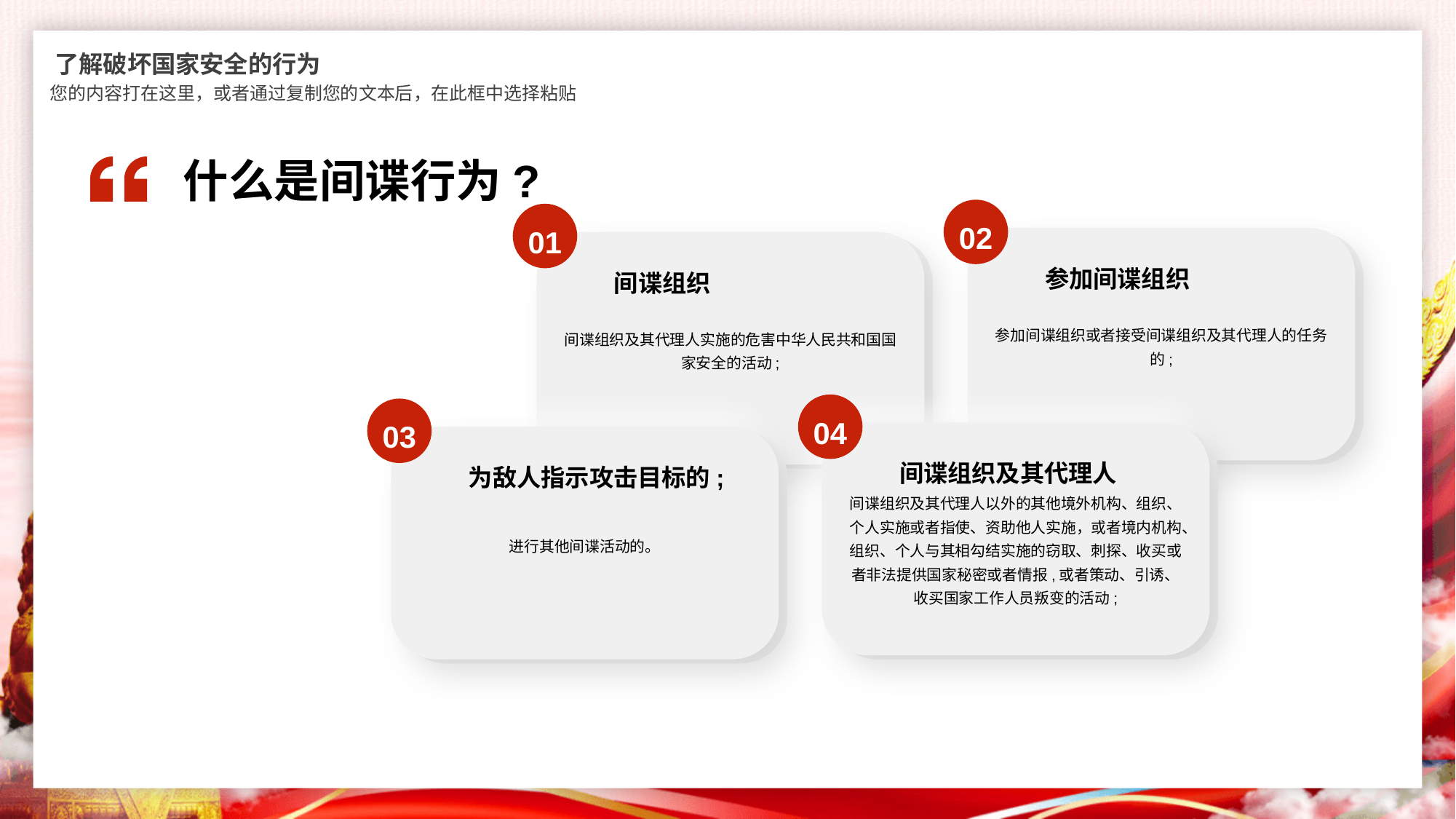

了解破坏国家安全的行为
您的内容打在这里，或者通过复制您的文本后，在此框中选择粘贴
什么是间谍行为?

02
01
参加间谍组织或者接受间谍组织及其代理人的任务的;

间谍组织及其代理人实施的危害中华人民共和国国家安全的活动;

参加间谍组织
间谍组织
04
03

间谍组织及其代理人以外的其他境外机构、组织、个人实施或者指使、资助他人实施，或者境内机构、组织、个人与其相勾结实施的窃取、刺探、收买或者非法提供国家秘密或者情报,或者策动、引诱、收买国家工作人员叛变的活动;

进行其他间谍活动的。

间谍组织及其代理人
为敌人指示攻击目标的;